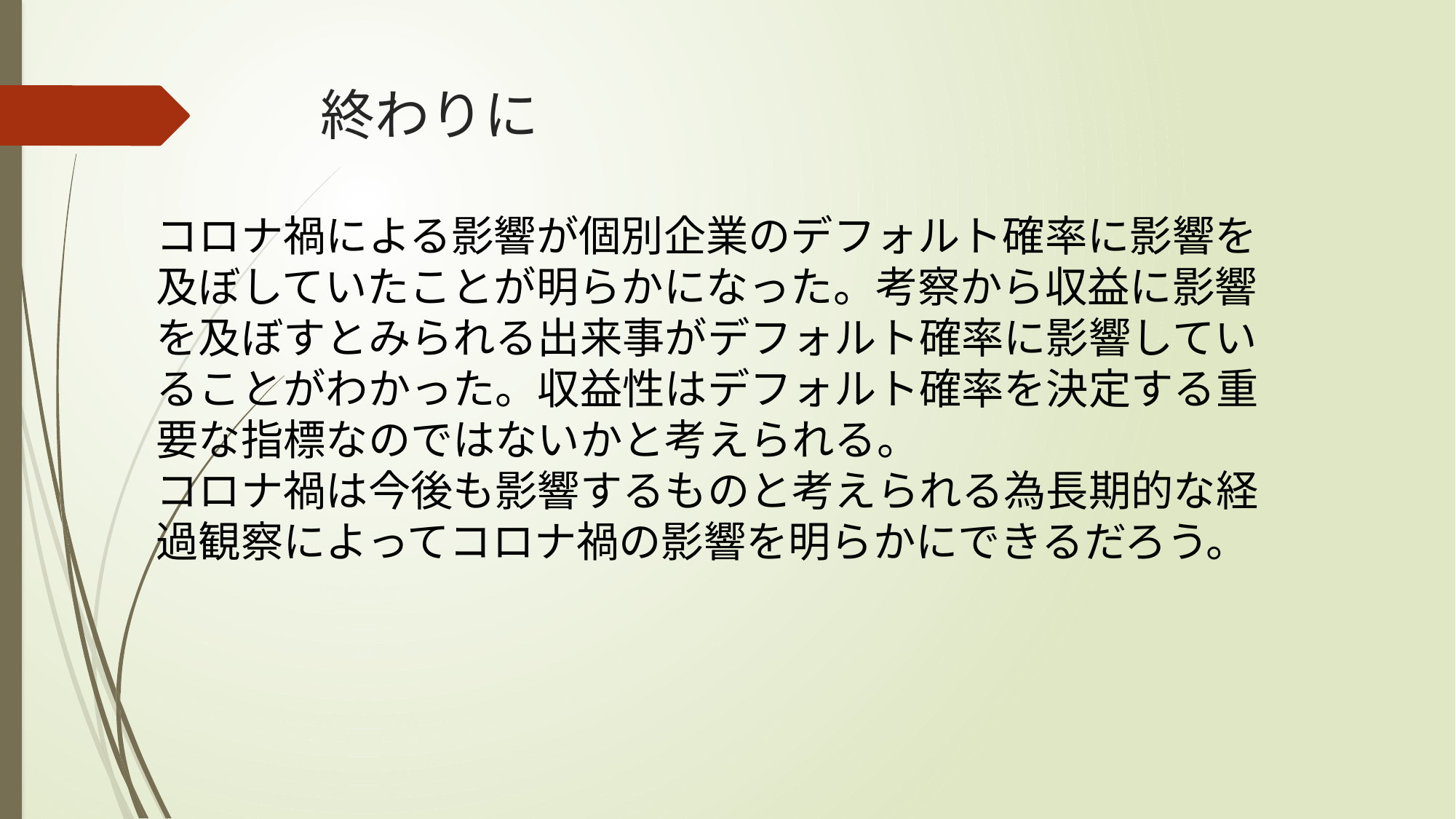

# 終わりに
コロナ禍による影響が個別企業のデフォルト確率に影響を及ぼしていたことが明らかになった。考察から収益に影響を及ぼすとみられる出来事がデフォルト確率に影響していることがわかった。収益性はデフォルト確率を決定する重要な指標なのではないかと考えられる。
コロナ禍は今後も影響するものと考えられる為長期的な経過観察によってコロナ禍の影響を明らかにできるだろう。